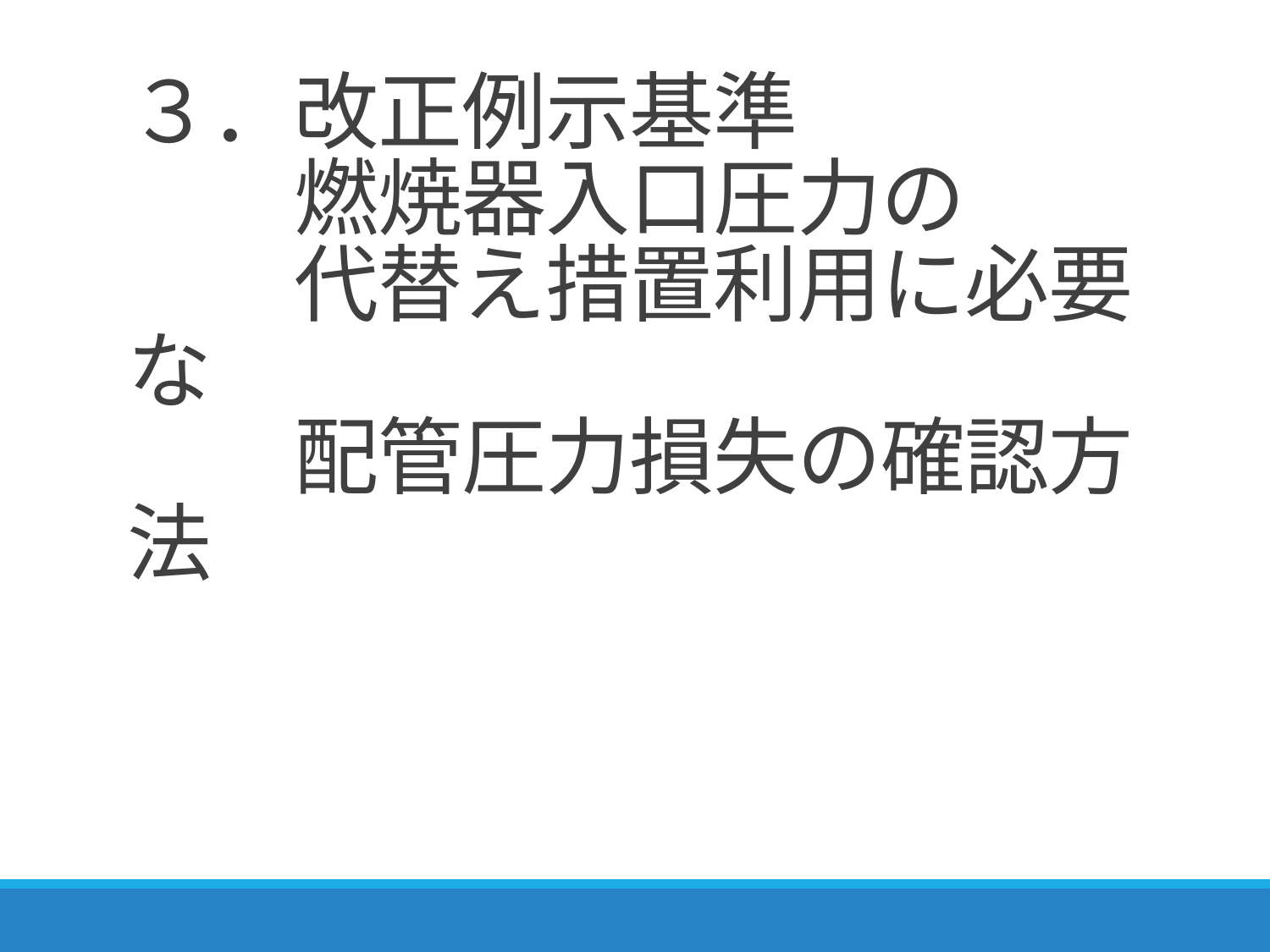

# ３．改正例示基準 　　燃焼器入口圧力の 　　代替え措置利用に必要な 　　配管圧力損失の確認方法